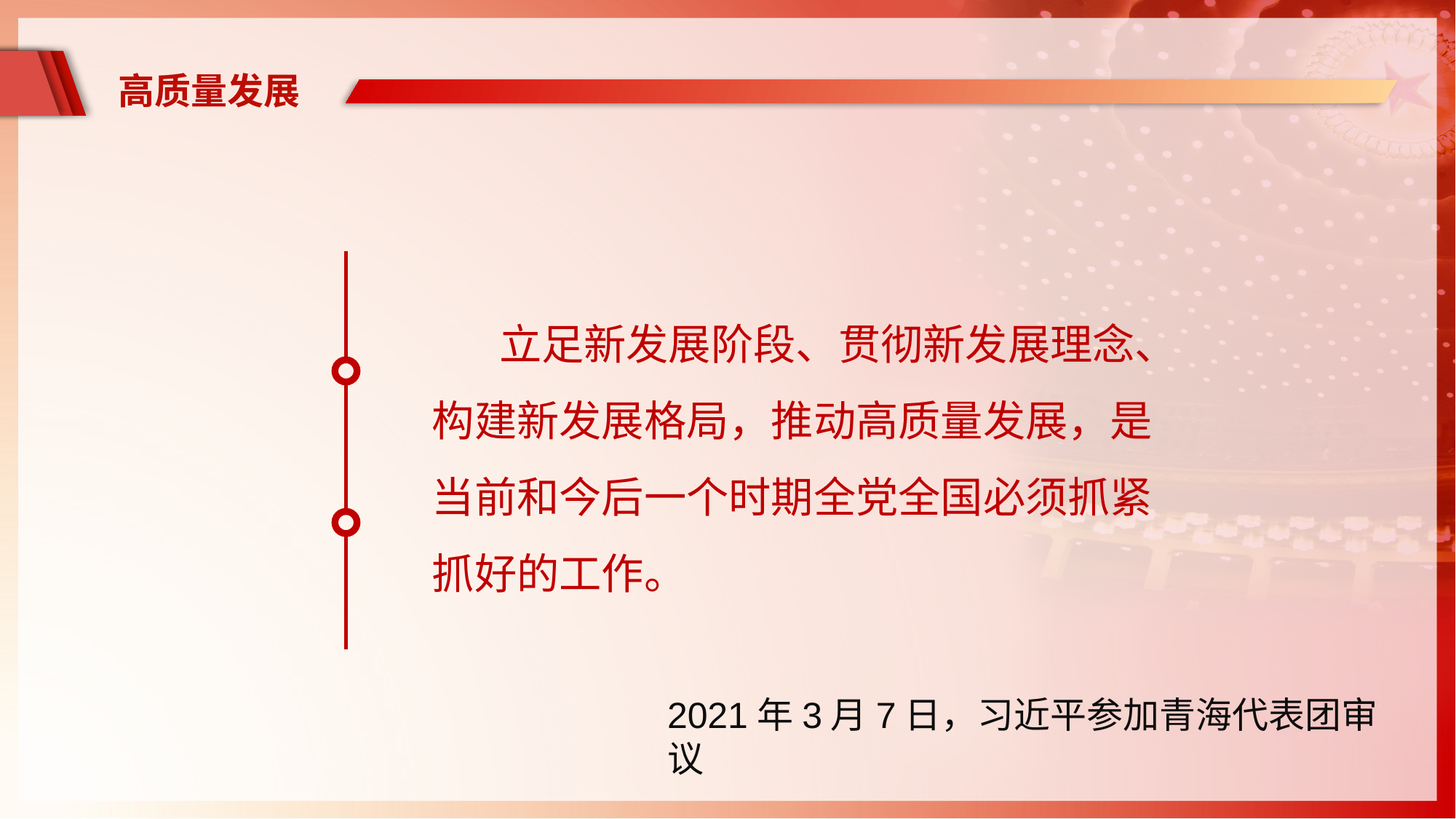

高质量发展

      立足新发展阶段、贯彻新发展理念、构建新发展格局，推动高质量发展，是当前和今后一个时期全党全国必须抓紧抓好的工作。

2021年3月7日，习近平参加青海代表团审议